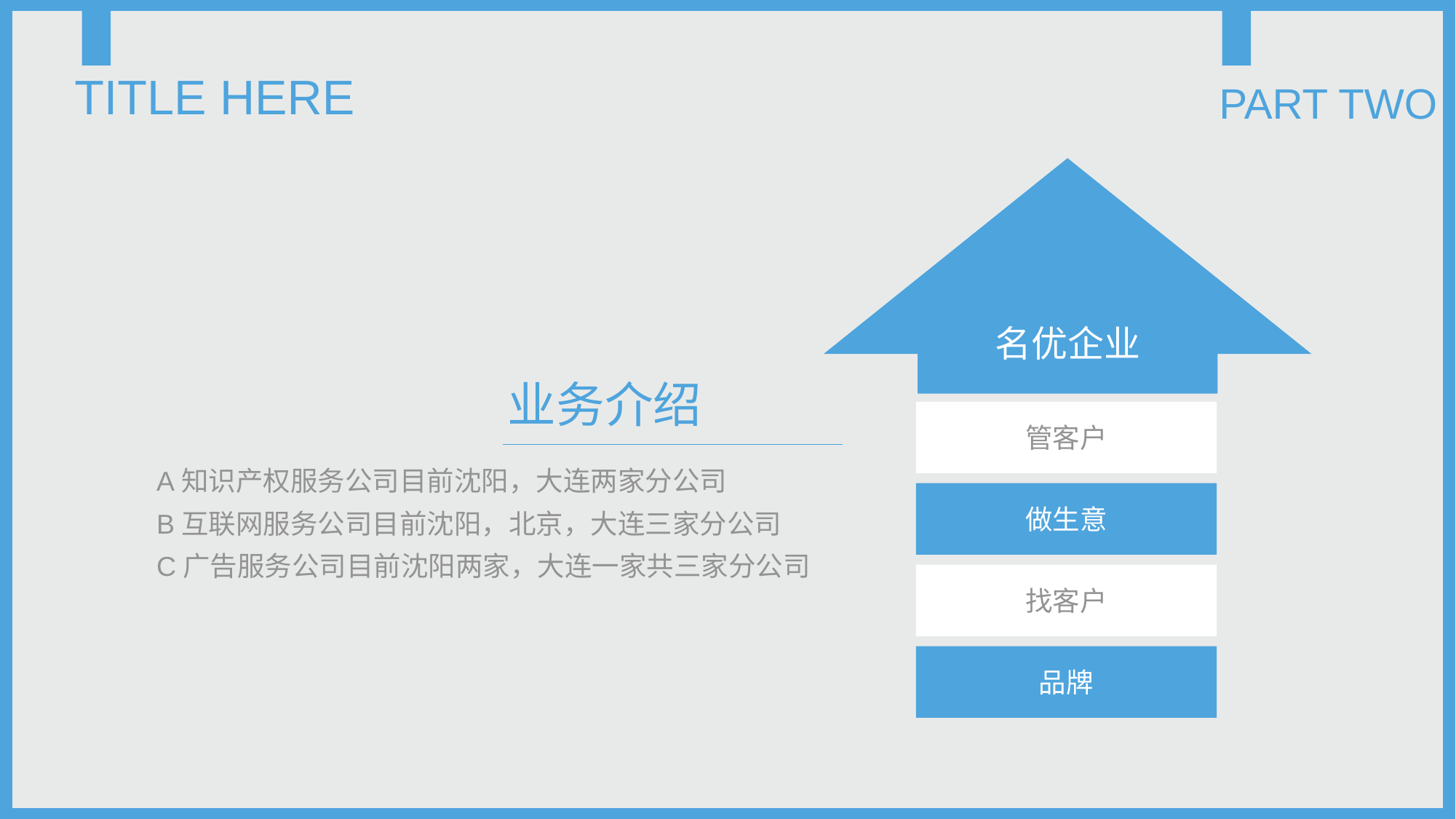

TITLE HERE
PART TWO
名优企业
管客户
做生意
找客户
品牌
业务介绍
A知识产权服务公司目前沈阳，大连两家分公司
B互联网服务公司目前沈阳，北京，大连三家分公司
C广告服务公司目前沈阳两家，大连一家共三家分公司